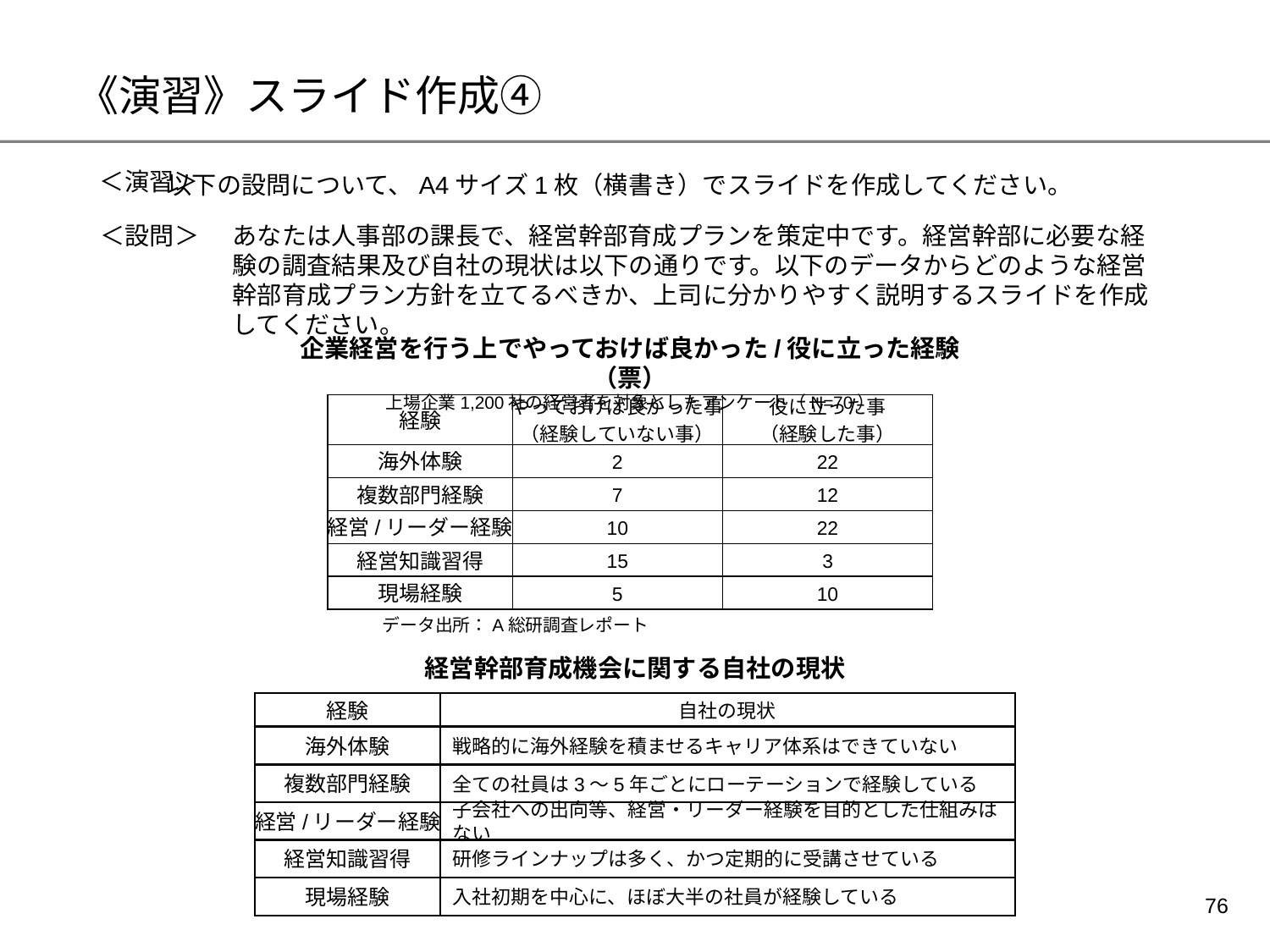

# 《演習》スライド作成④
＜演習＞
以下の設問について、A4サイズ1枚（横書き）でスライドを作成してください。
＜設問＞
あなたは人事部の課長で、経営幹部育成プランを策定中です。経営幹部に必要な経験の調査結果及び自社の現状は以下の通りです。以下のデータからどのような経営幹部育成プラン方針を立てるべきか、上司に分かりやすく説明するスライドを作成してください。
企業経営を行う上でやっておけば良かった/役に立った経験（票）
上場企業1,200社の経営者を対象としたアンケート（N=70）
経験
やっておけば良かった事
（経験していない事）
役に立った事
（経験した事）
海外体験
2
22
複数部門経験
7
12
経営/リーダー経験
10
22
経営知識習得
15
3
現場経験
5
10
データ出所：A総研調査レポート
経営幹部育成機会に関する自社の現状
経験
自社の現状
海外体験
戦略的に海外経験を積ませるキャリア体系はできていない
複数部門経験
全ての社員は3～5年ごとにローテーションで経験している
経営/リーダー経験
子会社への出向等、経営・リーダー経験を目的とした仕組みはない
経営知識習得
研修ラインナップは多く、かつ定期的に受講させている
現場経験
入社初期を中心に、ほぼ大半の社員が経験している
76